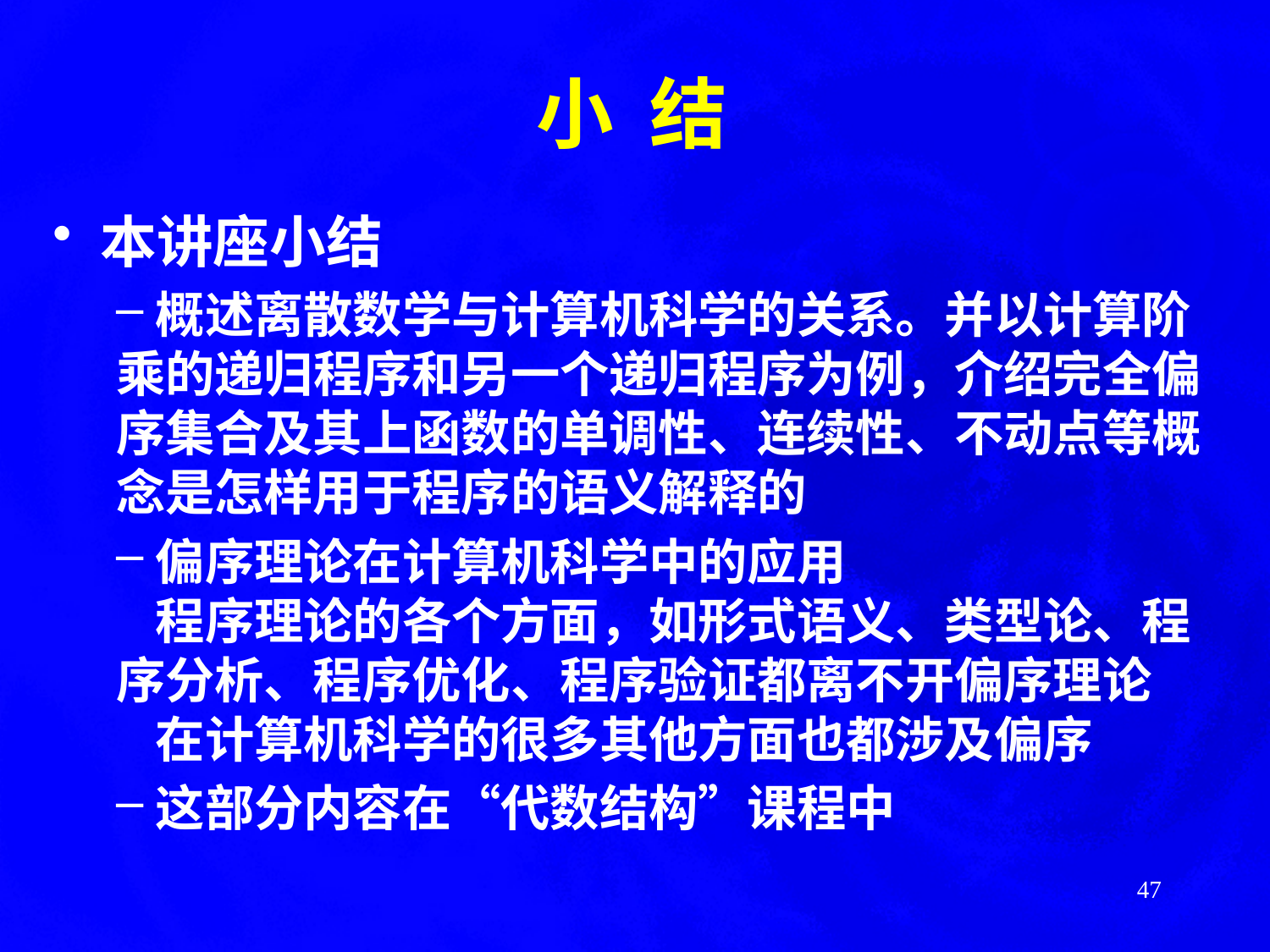

小  结
本讲座小结
概述离散数学与计算机科学的关系。并以计算阶
乘的递归程序和另一个递归程序为例，介绍完全偏
序集合及其上函数的单调性、连续性、不动点等概
念是怎样用于程序的语义解释的
偏序理论在计算机科学中的应用
	程序理论的各个方面，如形式语义、类型论、程
序分析、程序优化、程序验证都离不开偏序理论
	在计算机科学的很多其他方面也都涉及偏序
这部分内容在“代数结构”课程中
47